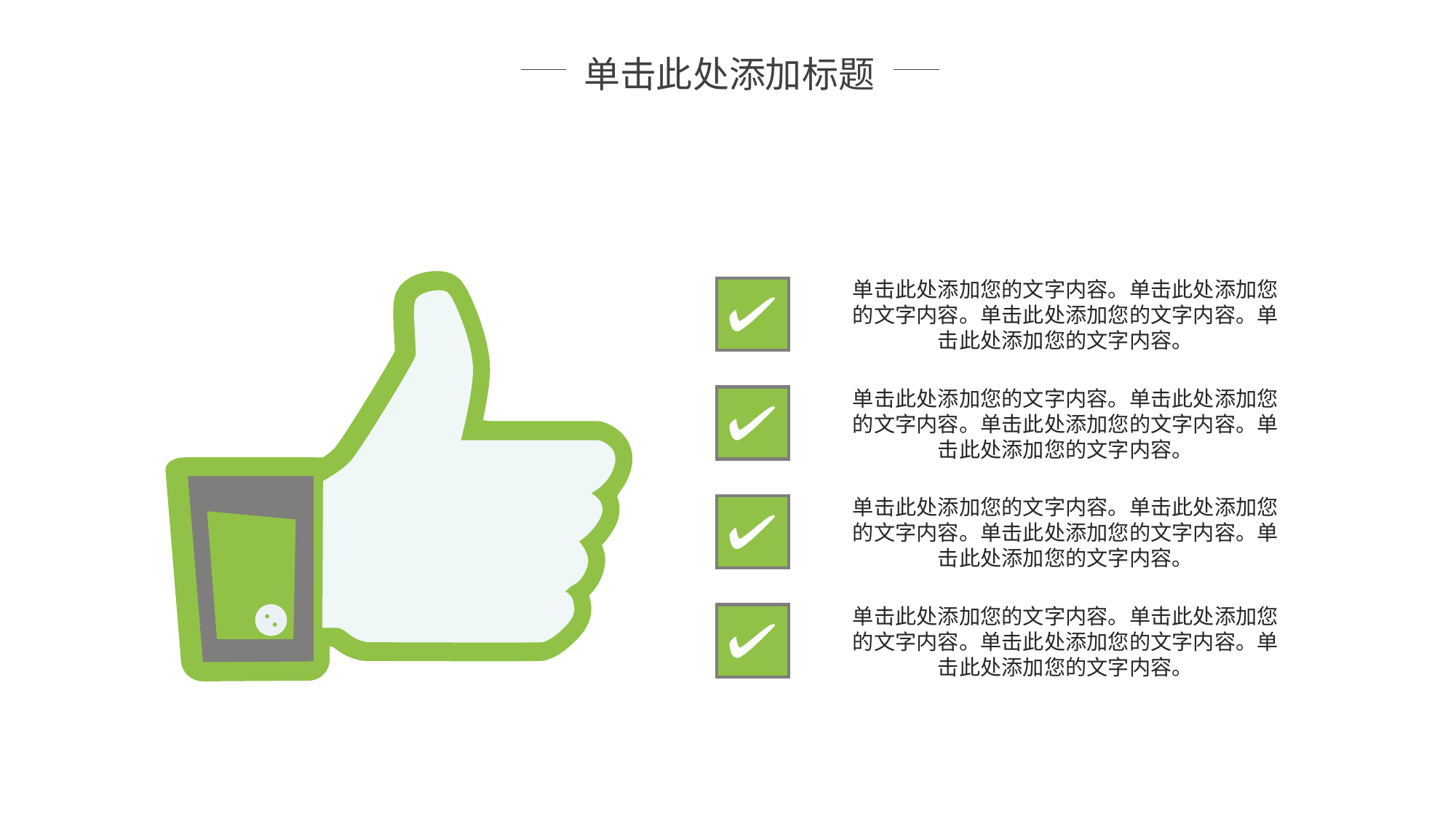

单击此处添加标题

单击此处添加您的文字内容。单击此处添加您的文字内容。单击此处添加您的文字内容。单击此处添加您的文字内容。

单击此处添加您的文字内容。单击此处添加您的文字内容。单击此处添加您的文字内容。单击此处添加您的文字内容。

单击此处添加您的文字内容。单击此处添加您的文字内容。单击此处添加您的文字内容。单击此处添加您的文字内容。

单击此处添加您的文字内容。单击此处添加您的文字内容。单击此处添加您的文字内容。单击此处添加您的文字内容。